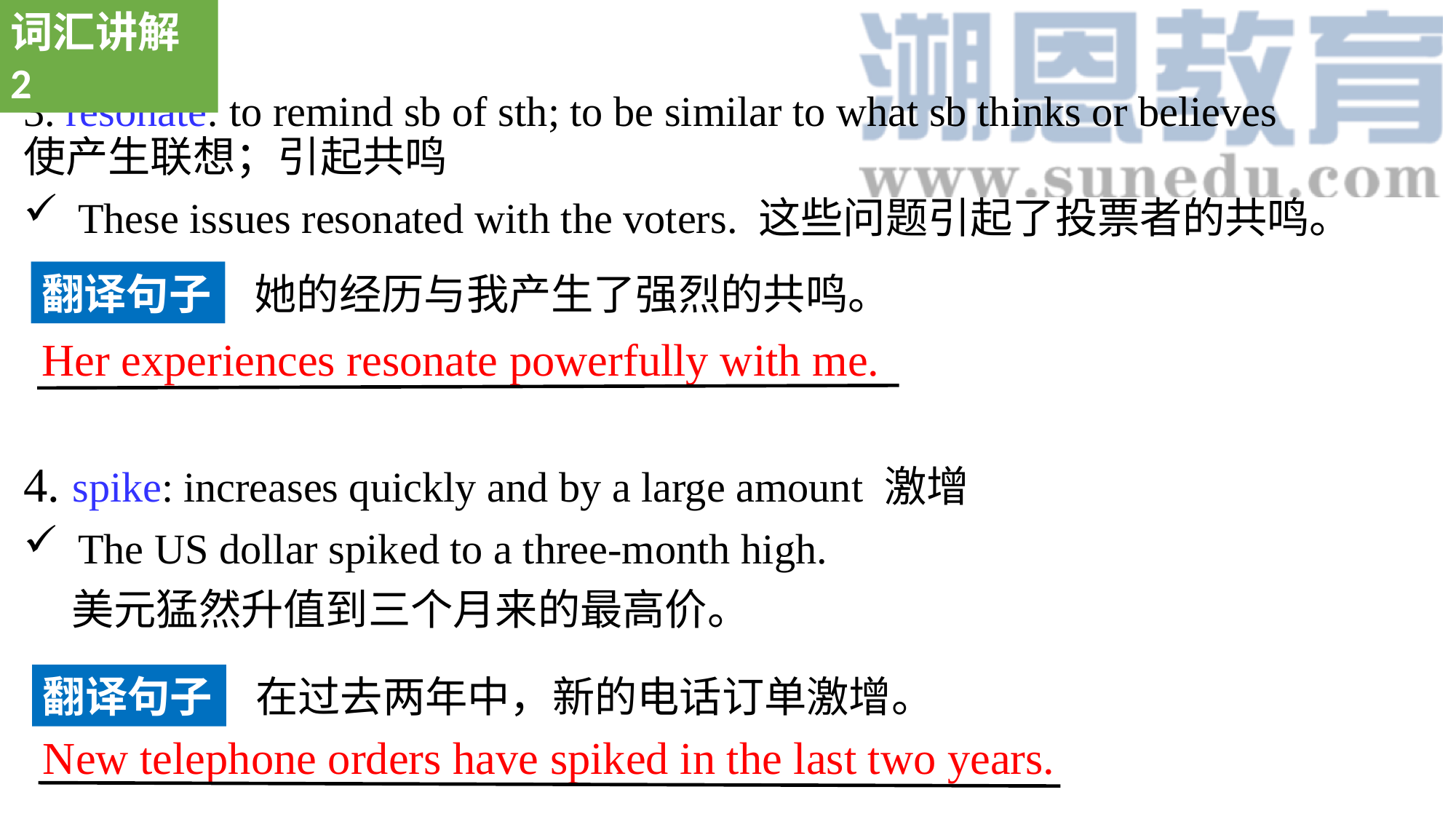

词汇讲解2
3. resonate: to remind sb of sth; to be similar to what sb thinks or believes            使产生联想；引起共鸣
These issues resonated with the voters. 这些问题引起了投票者的共鸣。

4. spike: increases quickly and by a large amount 激增
The US dollar spiked to a three-month high.
    美元猛然升值到三个月来的最高价。
翻译句子
她的经历与我产生了强烈的共鸣。
Her experiences resonate powerfully with me.
翻译句子
在过去两年中，新的电话订单激增。
New telephone orders have spiked in the last two years.